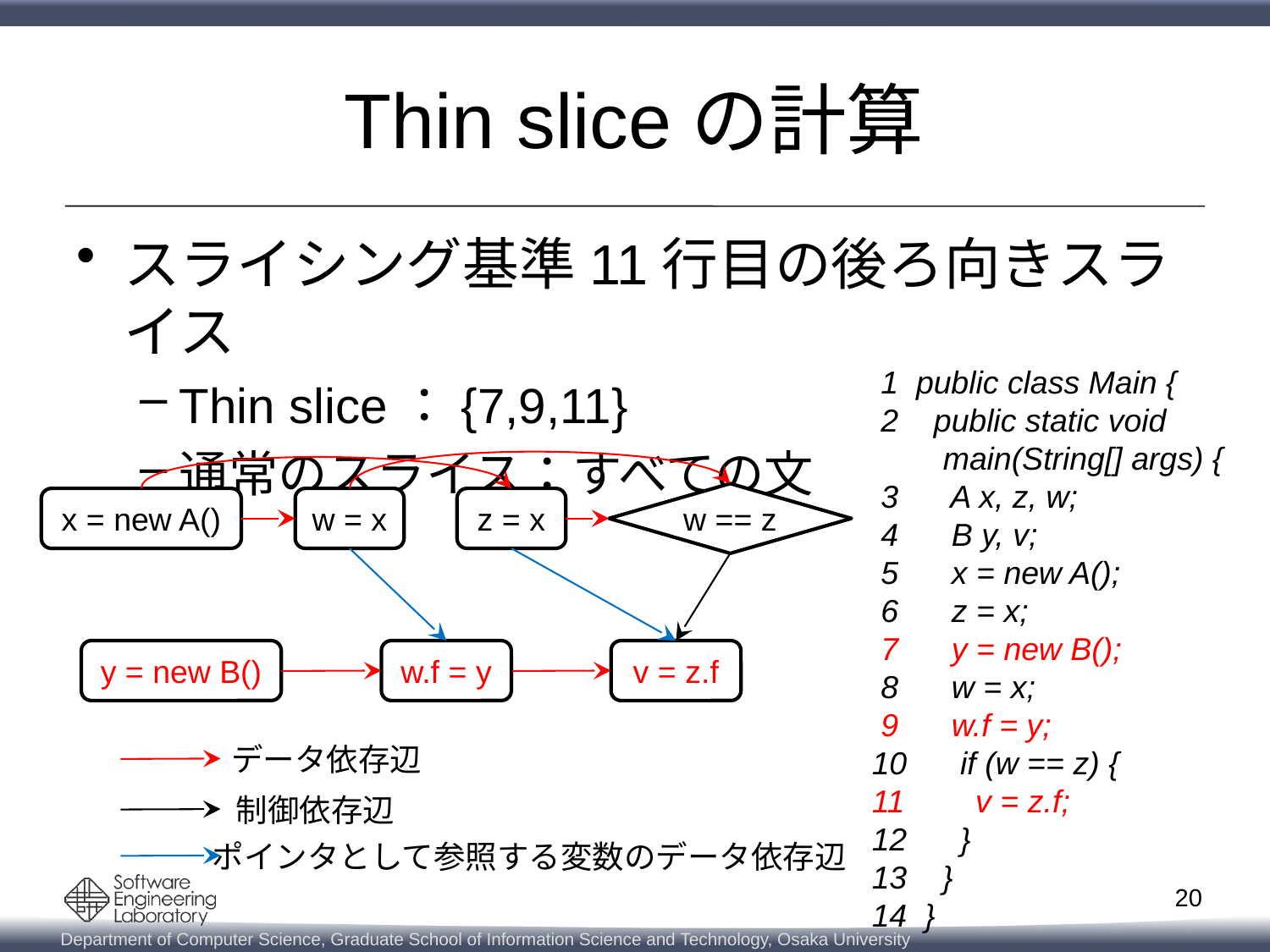

# Thin sliceの計算
スライシング基準11行目の後ろ向きスライス
Thin slice：{7,9,11}
通常のスライス：すべての文
     1  public class Main {
     2    public static void
            main(String[] args) {
     3      A x, z, w;
     4      B y, v;
     5      x = new A();
     6      z = x;
     7      y = new B();
     8      w = x;
     9      w.f = y;
    10      if (w == z) {
    11        v = z.f;
    12      }
    13    }
    14  }
w == z
x = new A()
w = x
z = x
y = new B()
w.f = y
v = z.f
データ依存辺
制御依存辺
ポインタとして参照する変数のデータ依存辺
20